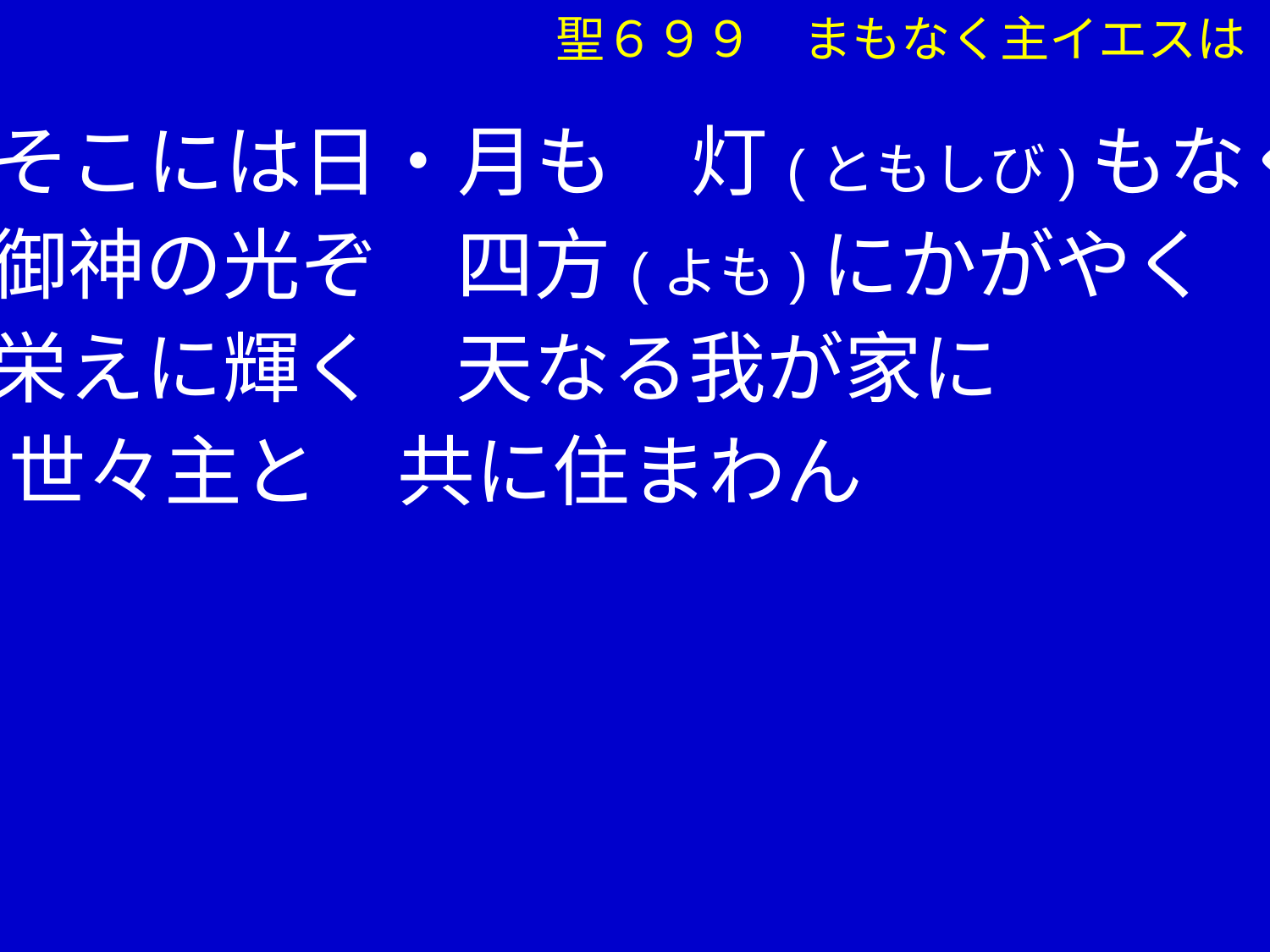

聖６９９　まもなく主イエスは
③そこには日・月も　灯(ともしび)もなく
　 御神の光ぞ　四方(よも)にかがやく
　 栄えに輝く　天なる我が家に
 　世々主と　共に住まわん